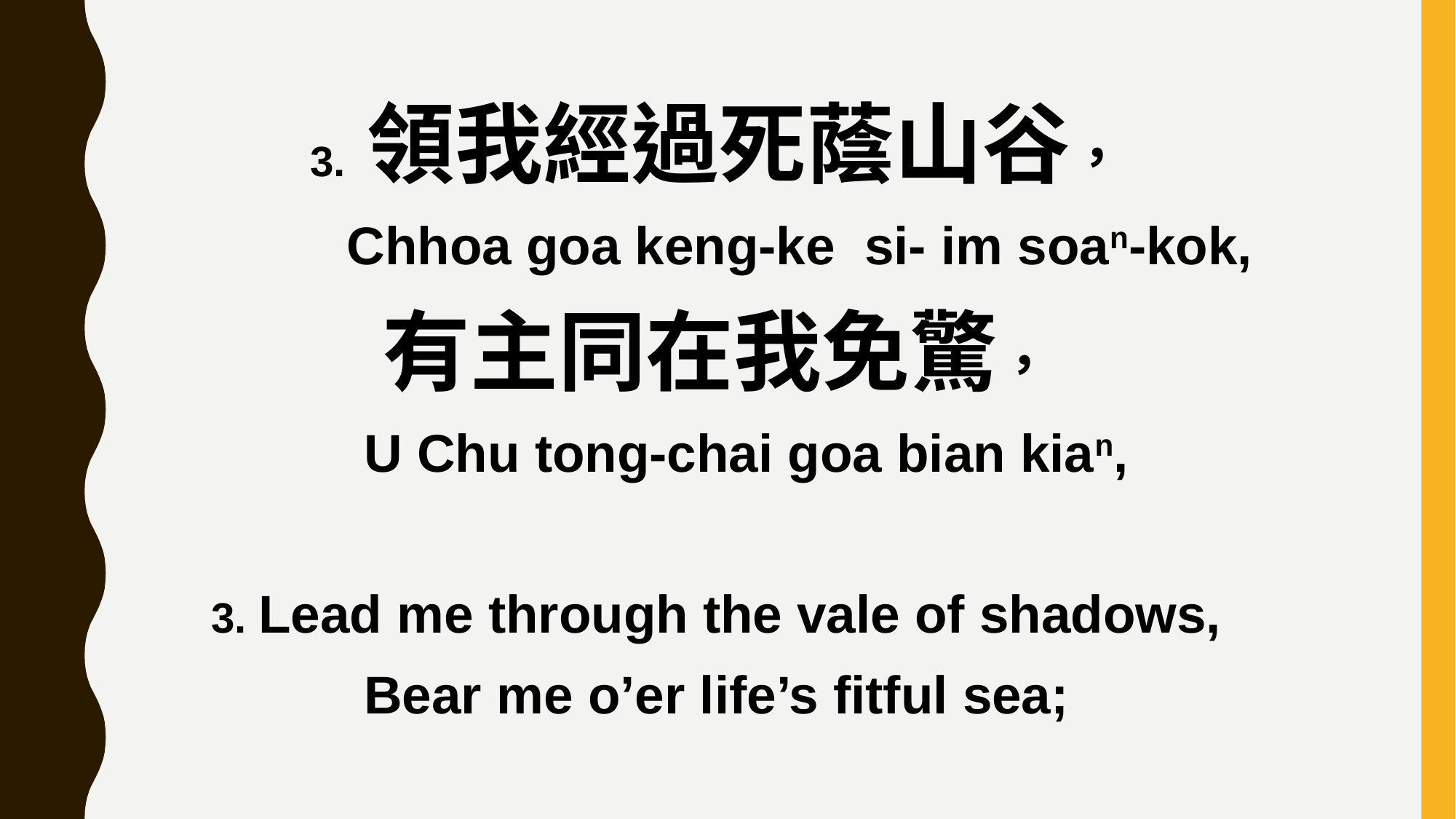

3. 領我經過死蔭山谷，
              Chhoa goa keng-ke  si- im soan-kok,
有主同在我免驚，
    U Chu tong-chai goa bian kian,

3. Lead me through the vale of shadows,
Bear me o’er life’s fitful sea;